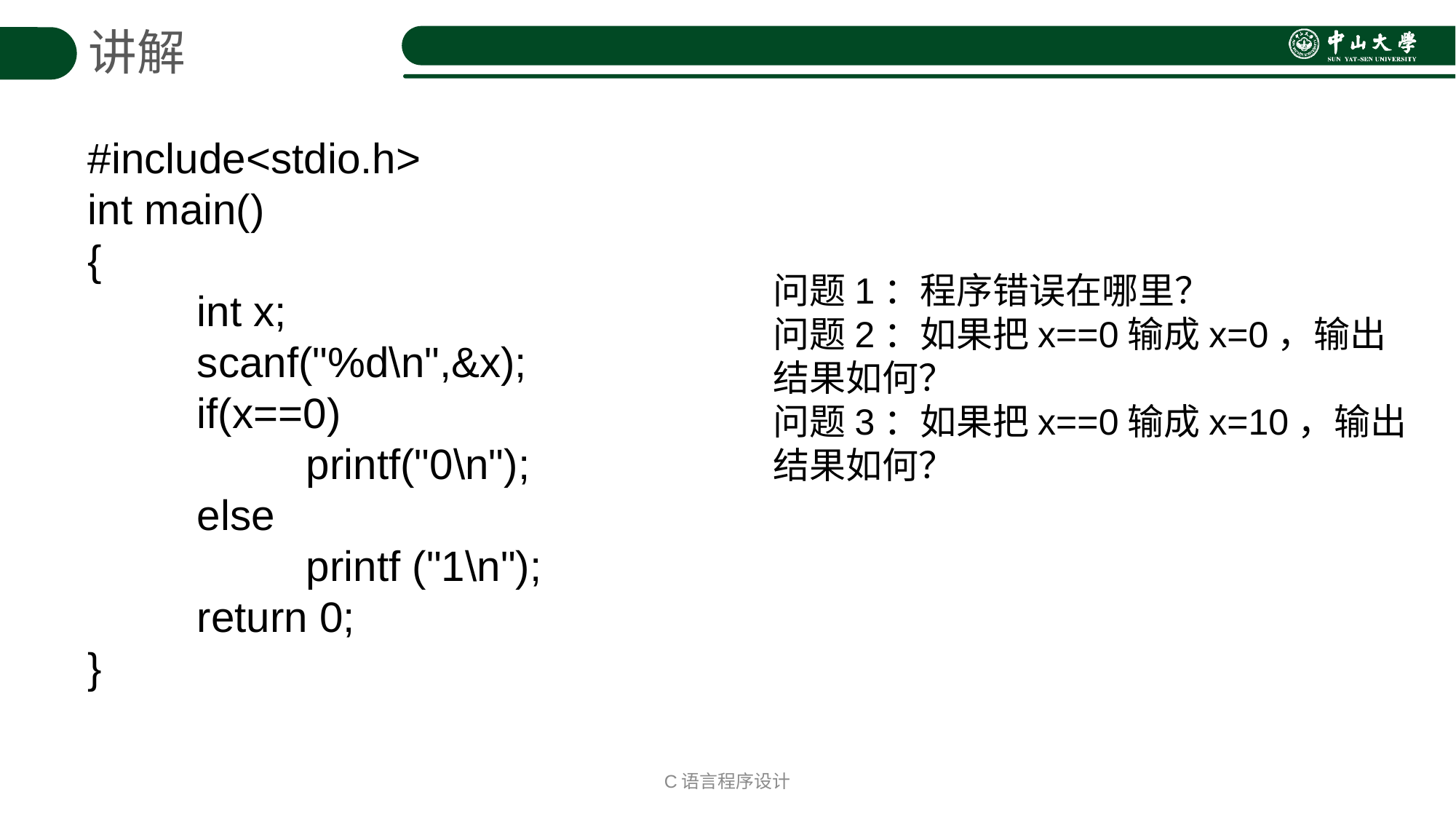

讲解

#include<stdio.h>
int main()
{
	int x;
	scanf("%d\n",&x);
	if(x==0)
		printf("0\n");
	else
	 	printf ("1\n");
	return 0;
}

问题1：程序错误在哪里？
问题2：如果把x==0输成x=0，输出结果如何？
问题3：如果把x==0输成x=10，输出结果如何？

C语言程序设计
19